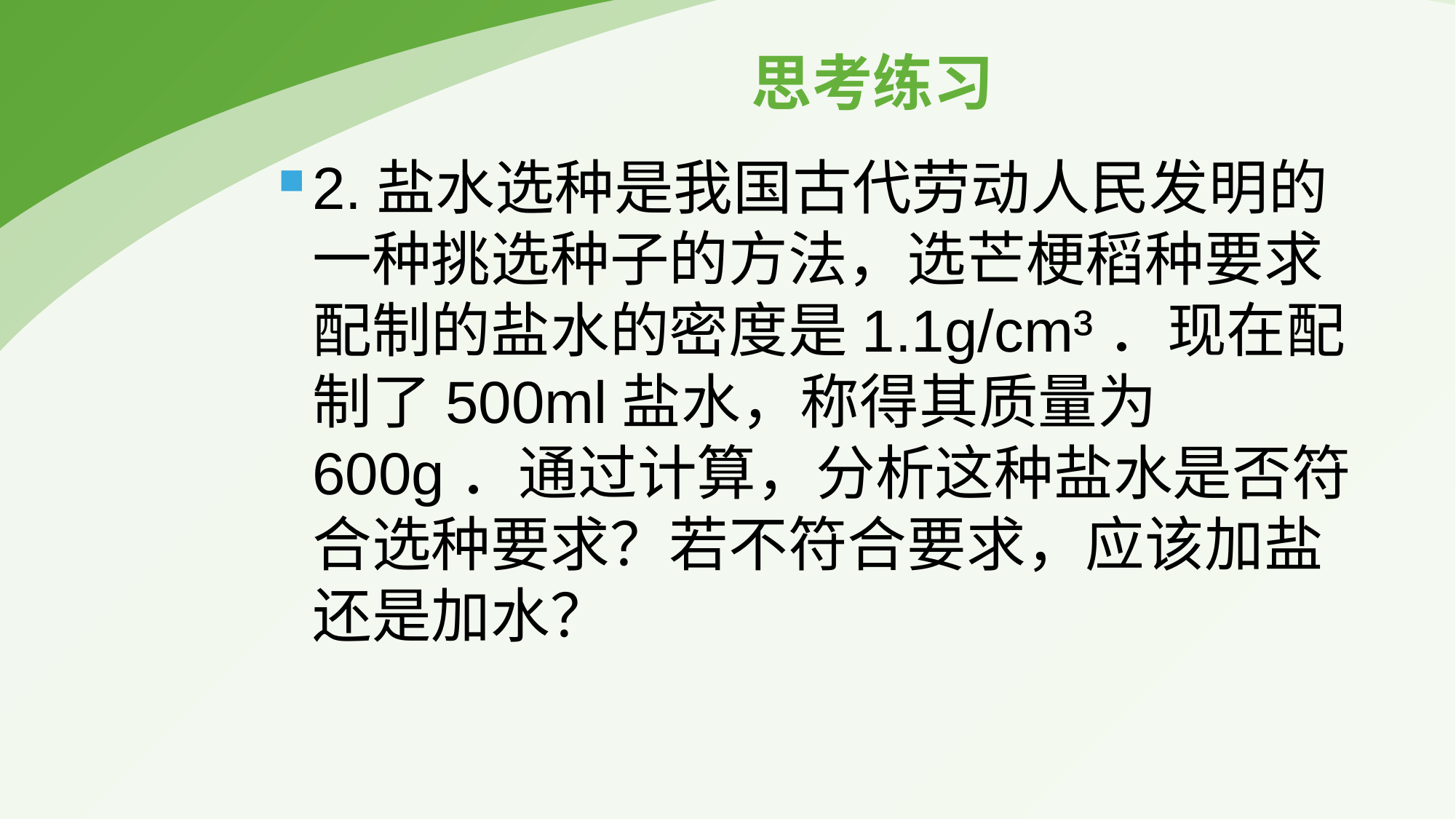

思考练习
2.盐水选种是我国古代劳动人民发明的一种挑选种子的方法，选芒梗稻种要求配制的盐水的密度是1.1g/cm³．现在配制了500ml盐水，称得其质量为600g．通过计算，分析这种盐水是否符合选种要求？若不符合要求，应该加盐还是加水？